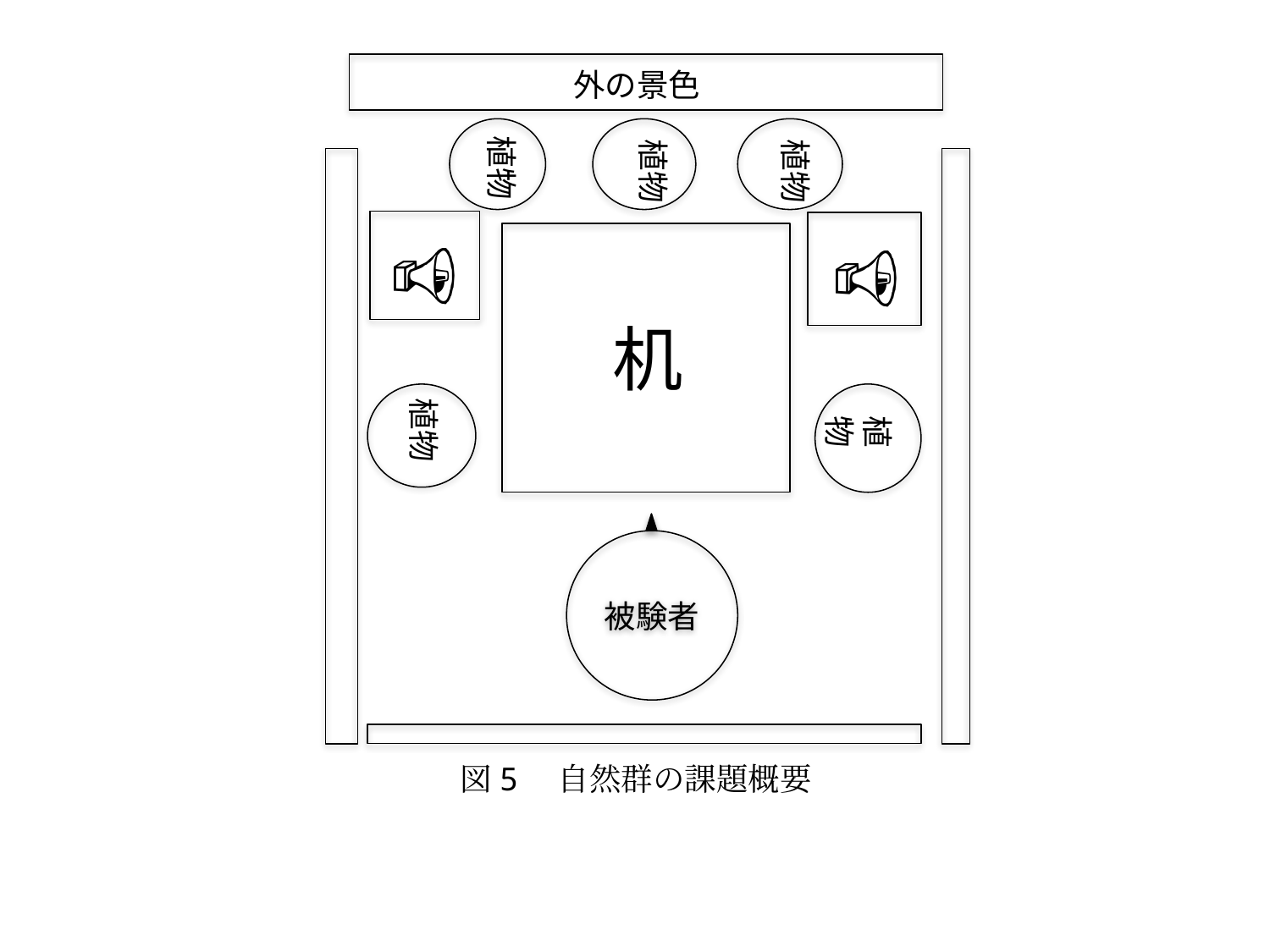

外の景色

植物
植物
植物

📢
📢
机

植物
植物

被験者

図5　自然群の課題概要